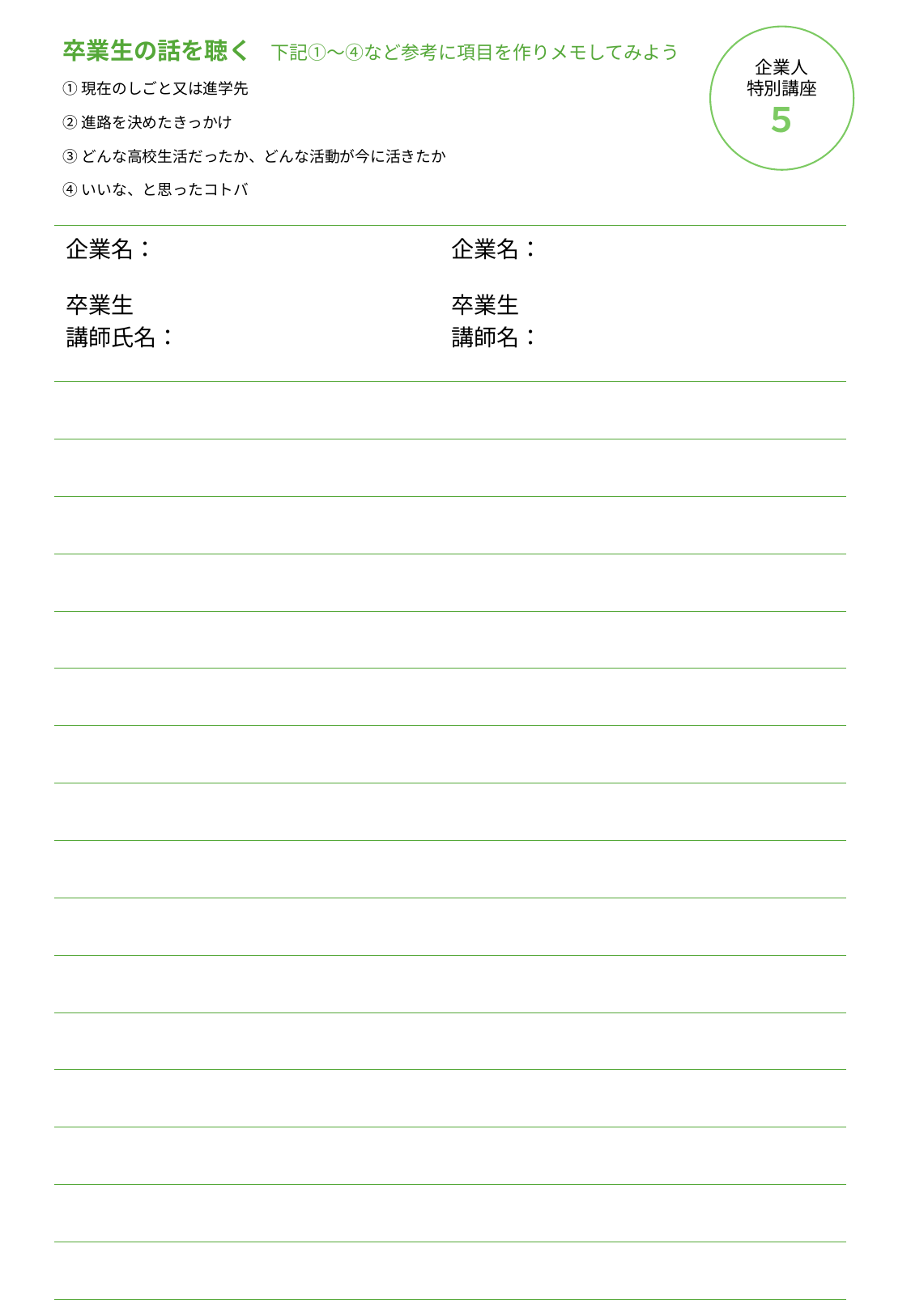

卒業生の話を聴く　下記①～④など参考に項目を作りメモしてみよう
①現在のしごと又は進学先
②進路を決めたきっかけ
③どんな高校生活だったか、どんな活動が今に活きたか
④いいな、と思ったコトバ
企業人
特別講座
５
| 企業名：　　　　　　　　　　　　　企業名：　　　　　　　　　　　 卒業生　　　　　　　　　　　　　　卒業生 講師氏名：　　　　　　　　　　　　講師名： |
| --- |
|  |
|  |
|  |
|  |
|  |
|  |
|  |
|  |
|  |
|  |
|  |
|  |
|  |
|  |
|  |
|  |
|  |
|  |